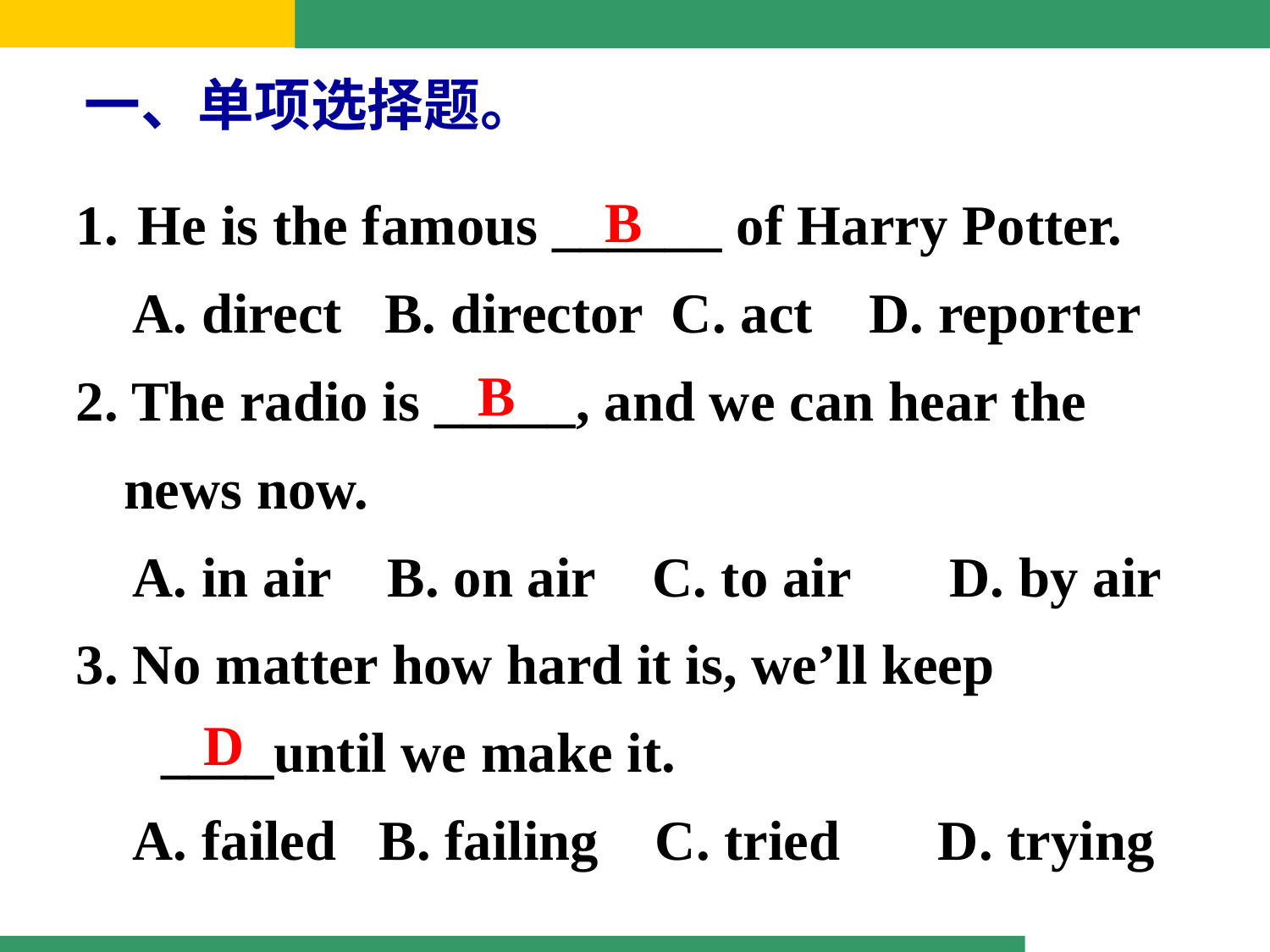

一、单项选择题。
 He is the famous ______ of Harry Potter.
    A. direct   B. director  C. act    D. reporter
2. The radio is _____, and we can hear the  news now.
    A. in air    B. on air    C. to air       D. by air
3. No matter how hard it is, we’ll keep
      ____until we make it.
    A. failed   B. failing    C. tried　 D. trying
B
B
D